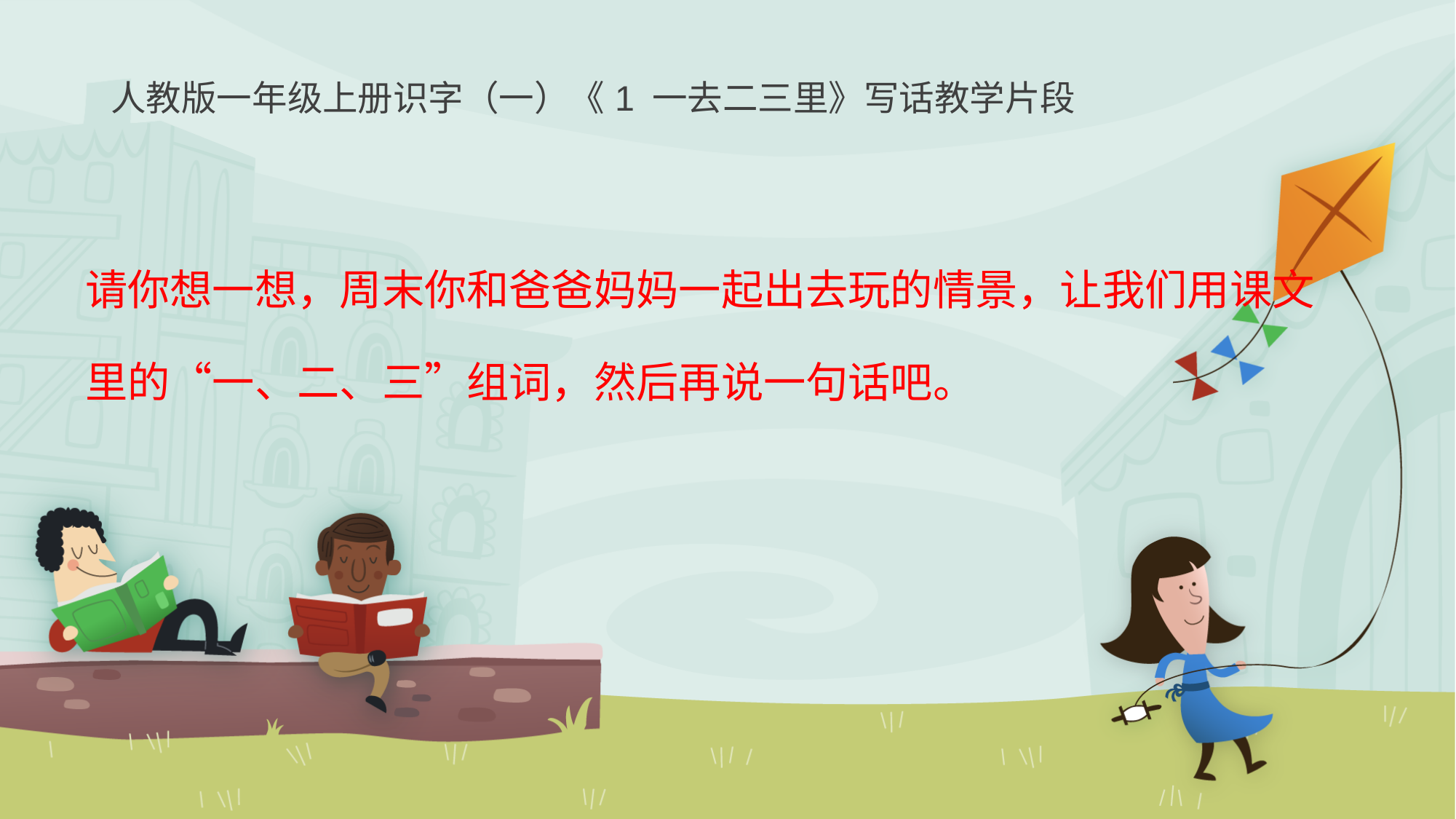

# 人教版一年级上册识字（一）《1 一去二三里》写话教学片段
请你想一想，周末你和爸爸妈妈一起出去玩的情景，让我们用课文里的“一、二、三”组词，然后再说一句话吧。